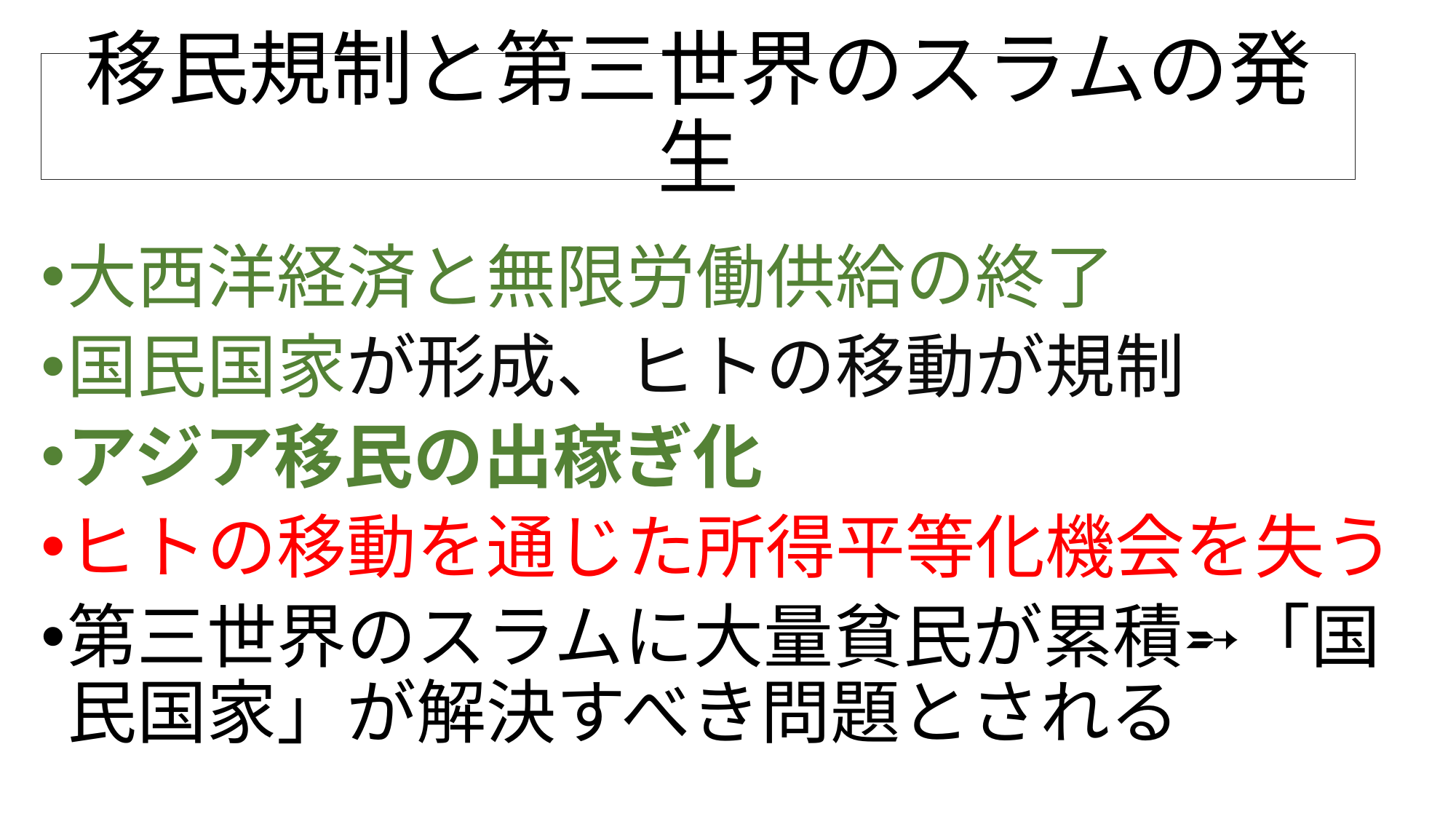

# 移民規制と第三世界のスラムの発生
大西洋経済と無限労働供給の終了
国民国家が形成、ヒトの移動が規制
アジア移民の出稼ぎ化
ヒトの移動を通じた所得平等化機会を失う
第三世界のスラムに大量貧民が累積➵「国民国家」が解決すべき問題とされる